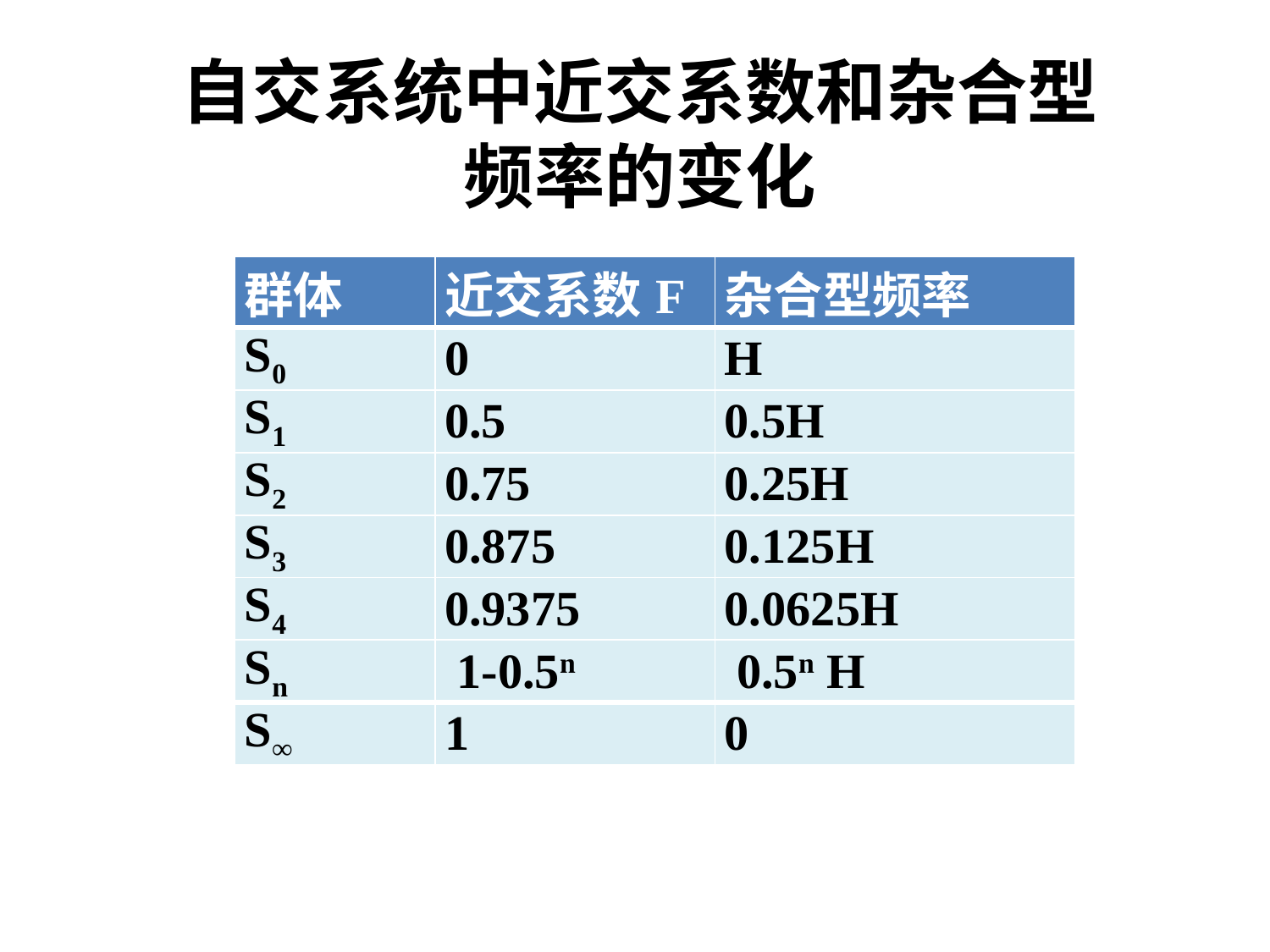

# 自交系统中近交系数和杂合型频率的变化
| 群体 | 近交系数F | 杂合型频率 |
| --- | --- | --- |
| S0 | 0 | H |
| S1 | 0.5 | 0.5H |
| S2 | 0.75 | 0.25H |
| S3 | 0.875 | 0.125H |
| S4 | 0.9375 | 0.0625H |
| Sn | 1-0.5n | 0.5n H |
| S∞ | 1 | 0 |